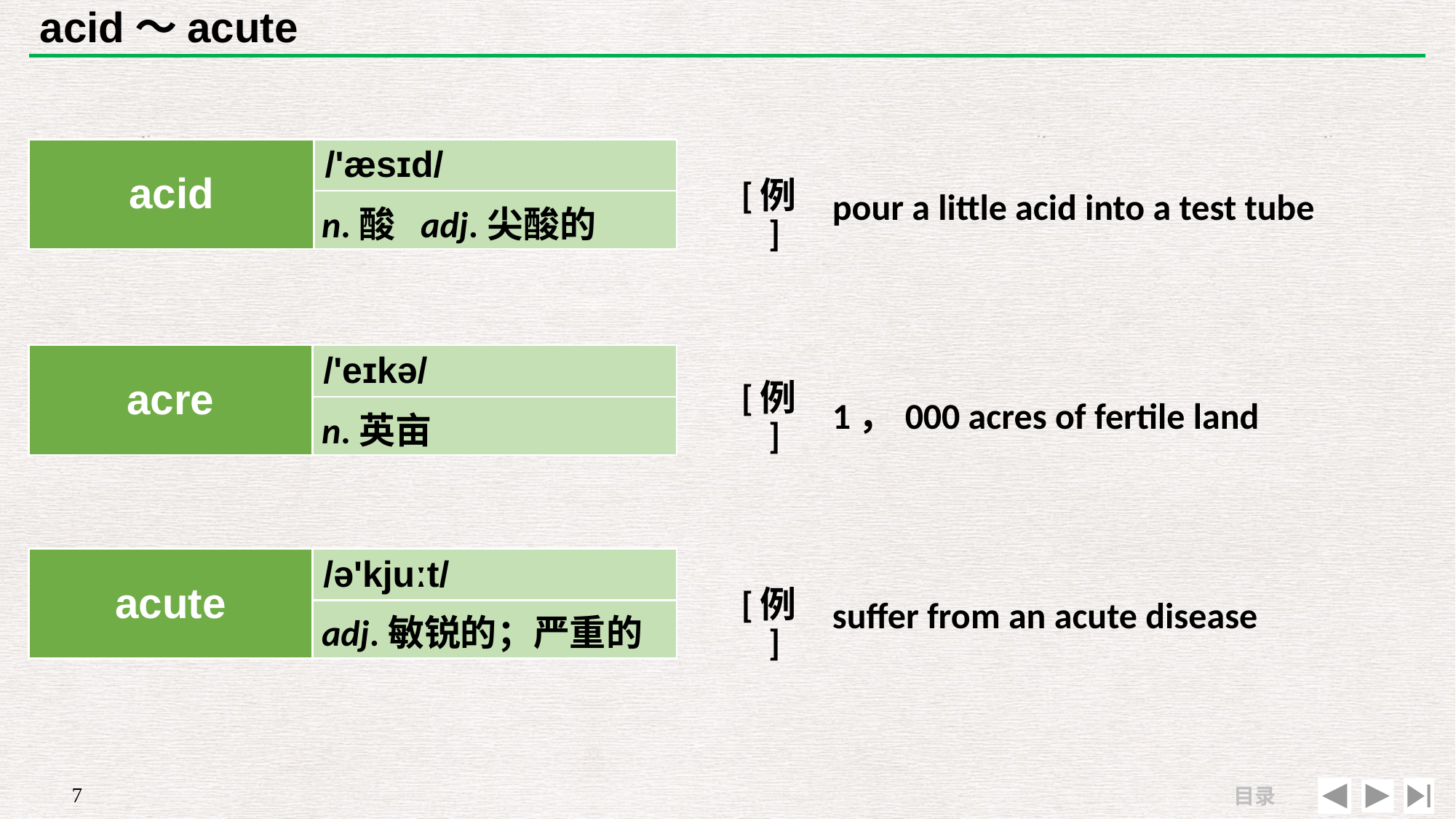

# acid～acute

|  |  |
| --- | --- |
| [例] | pour a little acid into a test tube |
| acid | /'æsɪd/ |
| --- | --- |
|  |  |
n.酸  adj.尖酸的
|  |  |
| --- | --- |
| [例] | 1，000 acres of fertile land |
| acre | /'eɪkə/ |
| --- | --- |
|  |  |
n.英亩
|  |  |
| --- | --- |
| [例] | suffer from an acute disease |
| acute | /ə'kjuːt/ |
| --- | --- |
|  |  |
adj.敏锐的；严重的